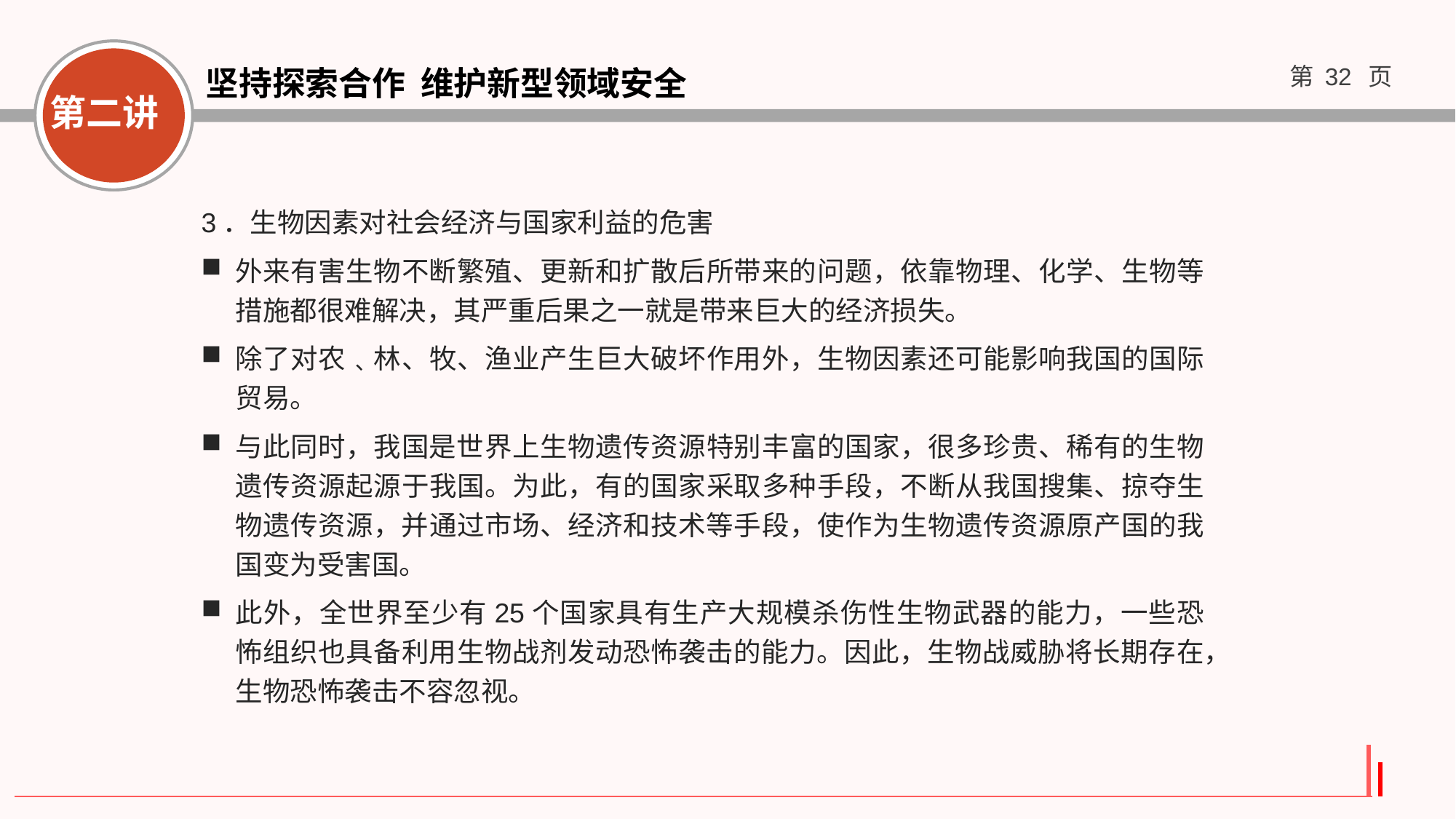

3．生物因素对社会经济与国家利益的危害
外来有害生物不断繁殖、更新和扩散后所带来的问题，依靠物理、化学、生物等措施都很难解决，其严重后果之一就是带来巨大的经济损失。
除了对农﹑林、牧、渔业产生巨大破坏作用外，生物因素还可能影响我国的国际贸易。
与此同时，我国是世界上生物遗传资源特别丰富的国家，很多珍贵、稀有的生物遗传资源起源于我国。为此，有的国家采取多种手段，不断从我国搜集、掠夺生物遗传资源，并通过市场、经济和技术等手段，使作为生物遗传资源原产国的我国变为受害国。
此外，全世界至少有25个国家具有生产大规模杀伤性生物武器的能力，一些恐怖组织也具备利用生物战剂发动恐怖袭击的能力。因此，生物战威胁将长期存在，生物恐怖袭击不容忽视。